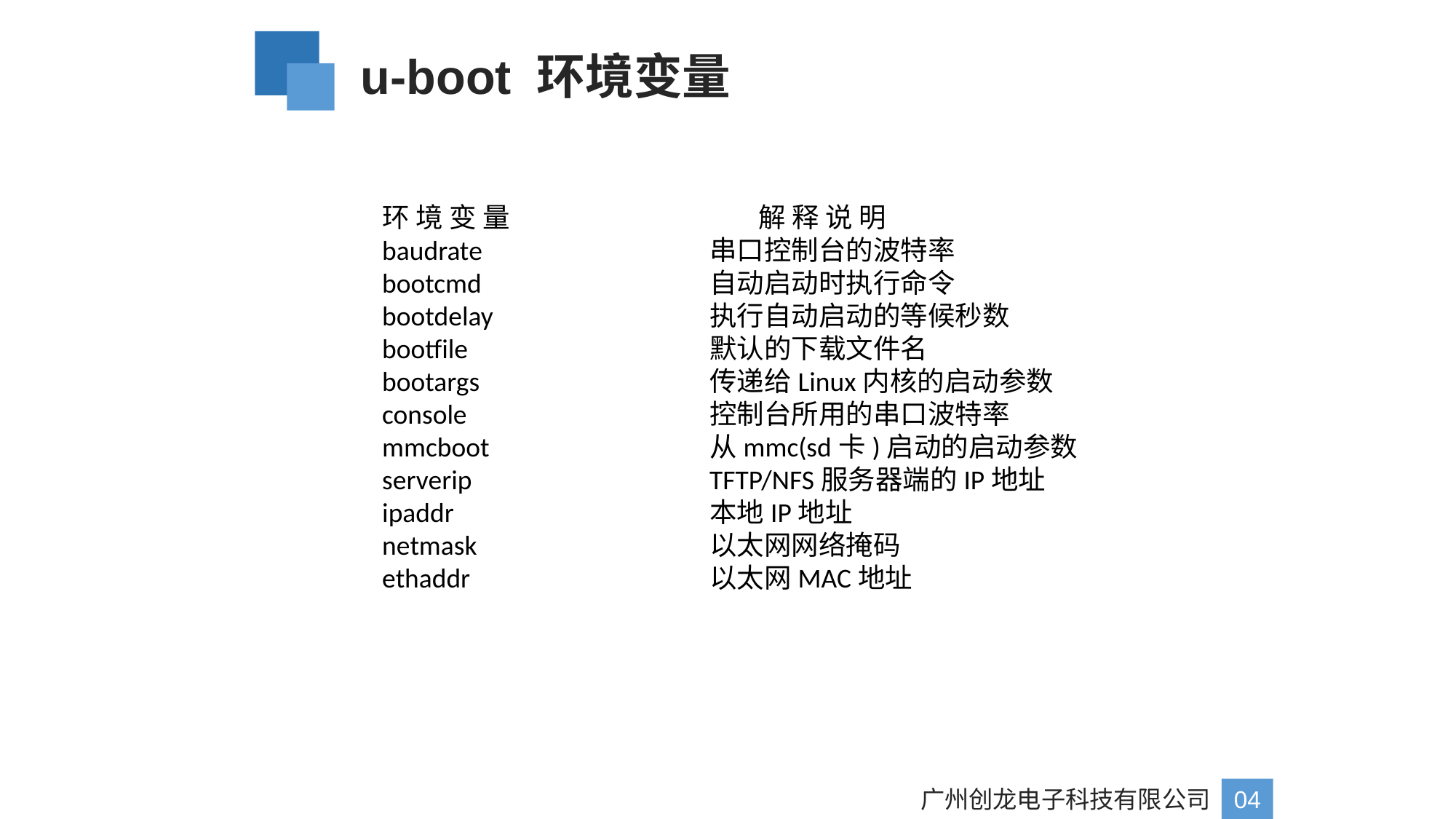

u-boot 环境变量
环 境 变 量		        解 释 说 明
baudrate			串口控制台的波特率
bootcmd			自动启动时执行命令
bootdelay		执行自动启动的等候秒数
bootfile			默认的下载文件名
bootargs			传递给Linux内核的启动参数
console			控制台所用的串口波特率
mmcboot			从mmc(sd卡)启动的启动参数
serverip			TFTP/NFS服务器端的IP地址
ipaddr			本地IP地址
netmask			以太网网络掩码
ethaddr			以太网MAC地址
广州创龙电子科技有限公司
04